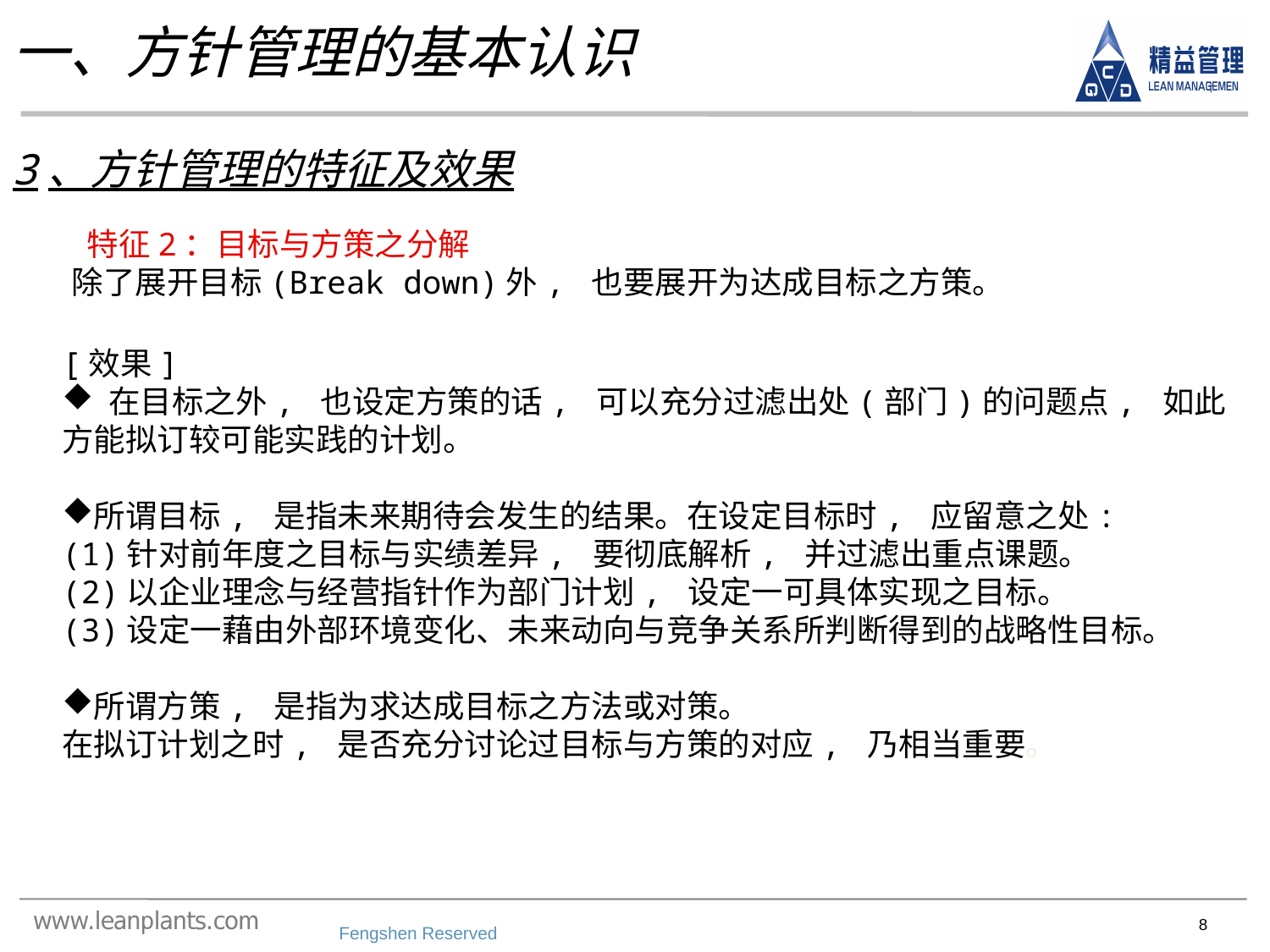

一、方针管理的基本认识
3、方针管理的特征及效果
 特征2：目标与方策之分解
除了展开目标(Break down)外, 也要展开为达成目标之方策。
[效果]
 在目标之外, 也设定方策的话, 可以充分过滤出处(部门)的问题点, 如此方能拟订较可能实践的计划。

所谓目标, 是指未来期待会发生的结果。在设定目标时, 应留意之处:
(1)针对前年度之目标与实绩差异, 要彻底解析, 并过滤出重点课题。
(2)以企业理念与经营指针作为部门计划, 设定一可具体实现之目标。
(3)设定一藉由外部环境变化、未来动向与竞争关系所判断得到的战略性目标。

所谓方策, 是指为求达成目标之方法或对策。
在拟订计划之时, 是否充分讨论过目标与方策的对应, 乃相当重要。
Fengshen Reserved